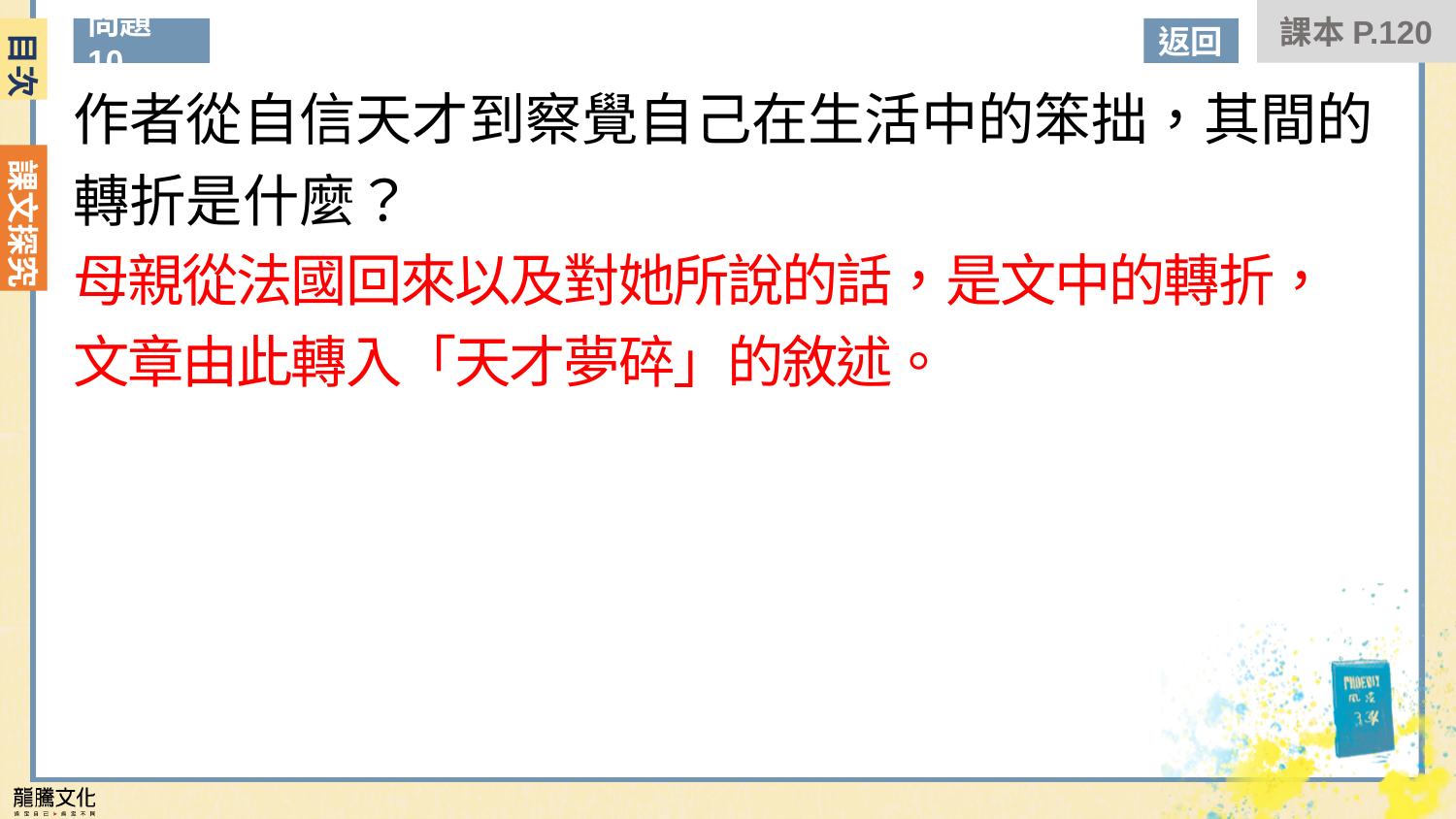

課本P.120
目次
問題10
返回
作者從自信天才到察覺自己在生活中的笨拙，其間的轉折是什麼？
母親從法國回來以及對她所說的話，是文中的轉折，文章由此轉入「天才夢碎」的敘述。